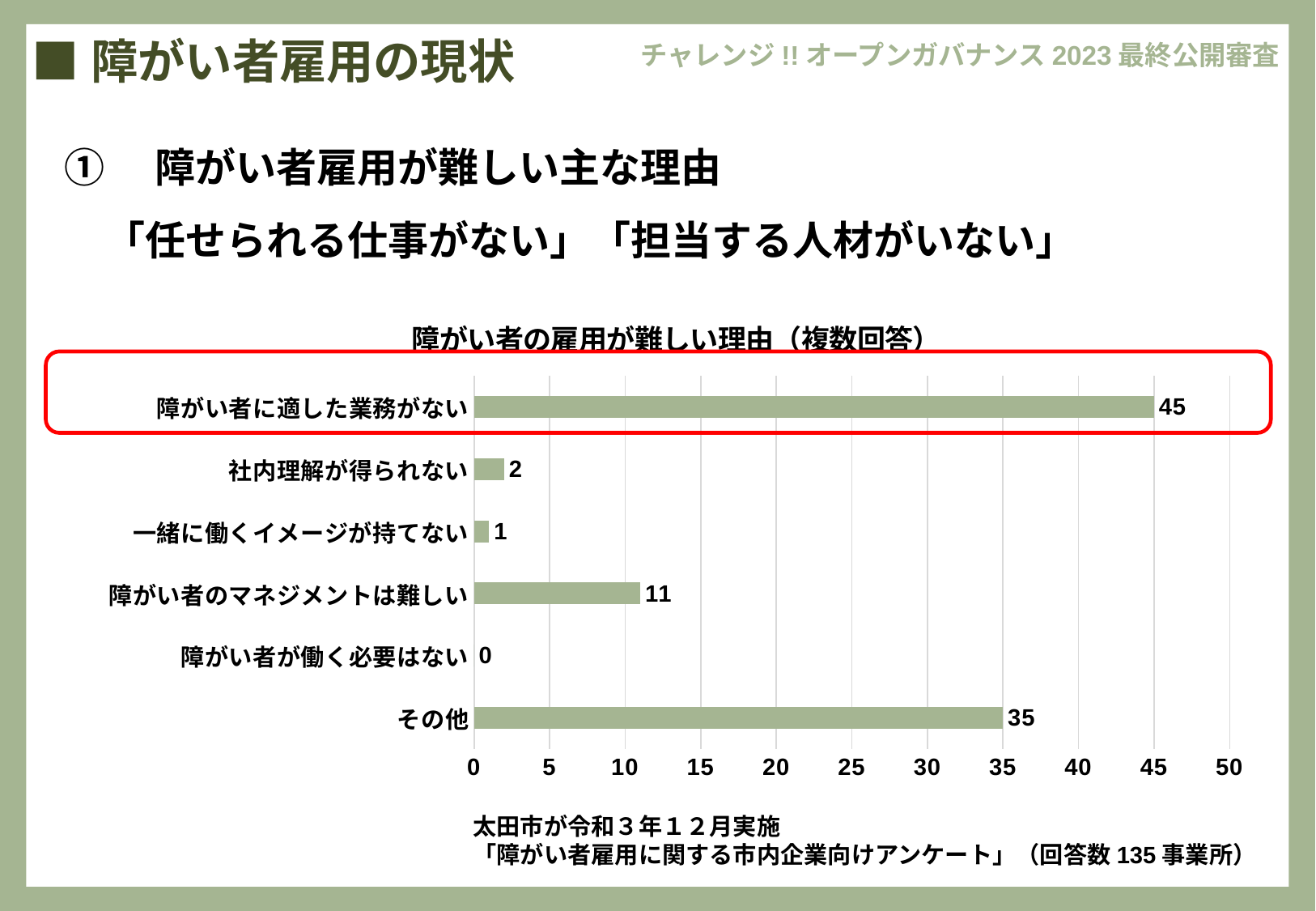

チャレンジ!!オープンガバナンス2023最終公開審査
■障がい者雇用の現状
①　障がい者雇用が難しい主な理由
　「任せられる仕事がない」「担当する人材がいない」

### Chart: 障がい者の雇用が難しい理由（複数回答）

| Category |  |
|---|---|
| その他 | 35.0 |
| 障がい者が働く必要はない | 0.0 |
| 障がい者のマネジメントは難しい | 11.0 |
| 一緒に働くイメージが持てない | 1.0 |
| 社内理解が得られない | 2.0 |
| 障がい者に適した業務がない | 45.0 |
太田市が令和３年１２月実施
「障がい者雇用に関する市内企業向けアンケート」（回答数135事業所）